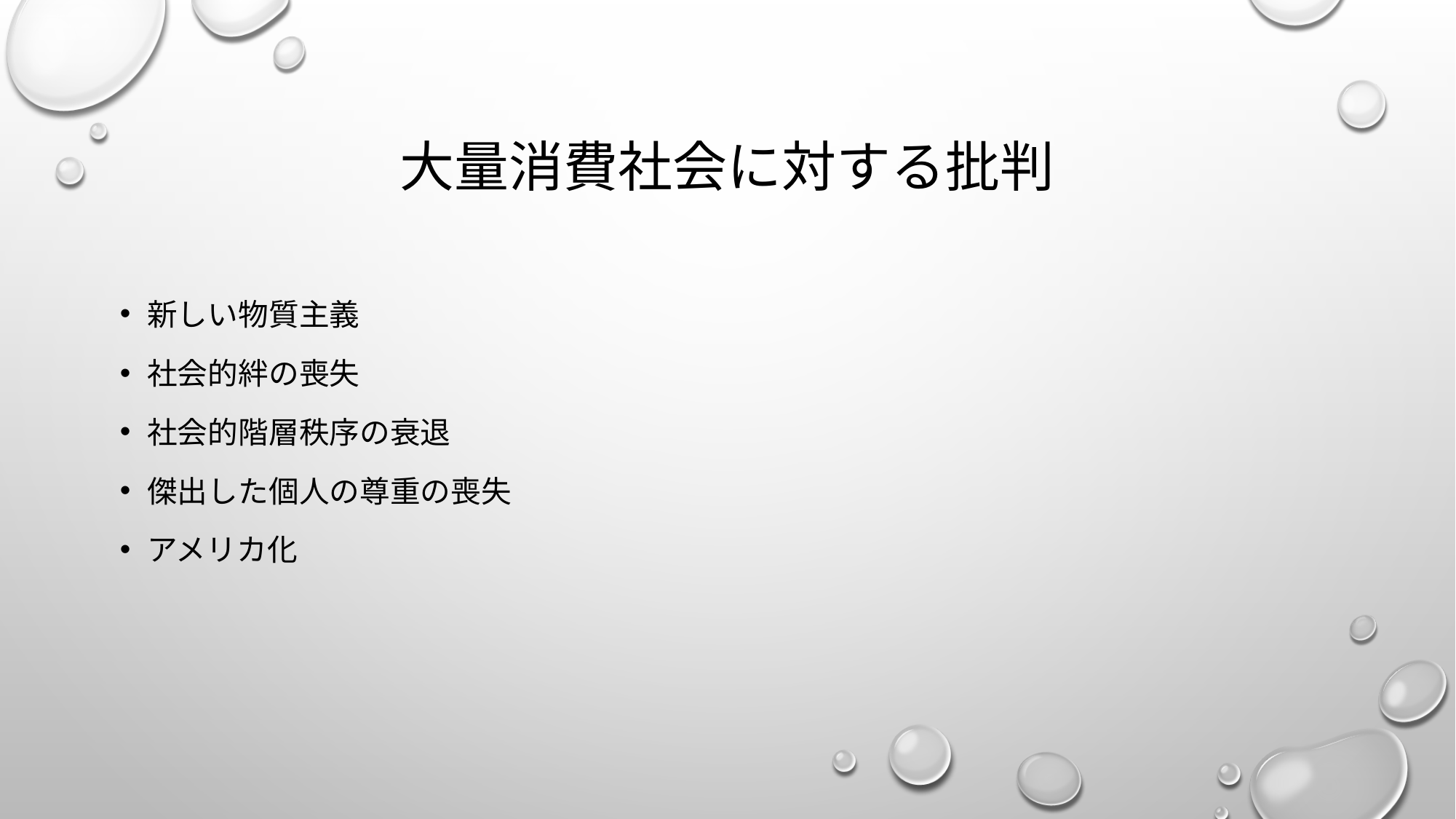

# 大量消費社会に対する批判
新しい物質主義
社会的絆の喪失
社会的階層秩序の衰退
傑出した個人の尊重の喪失
アメリカ化